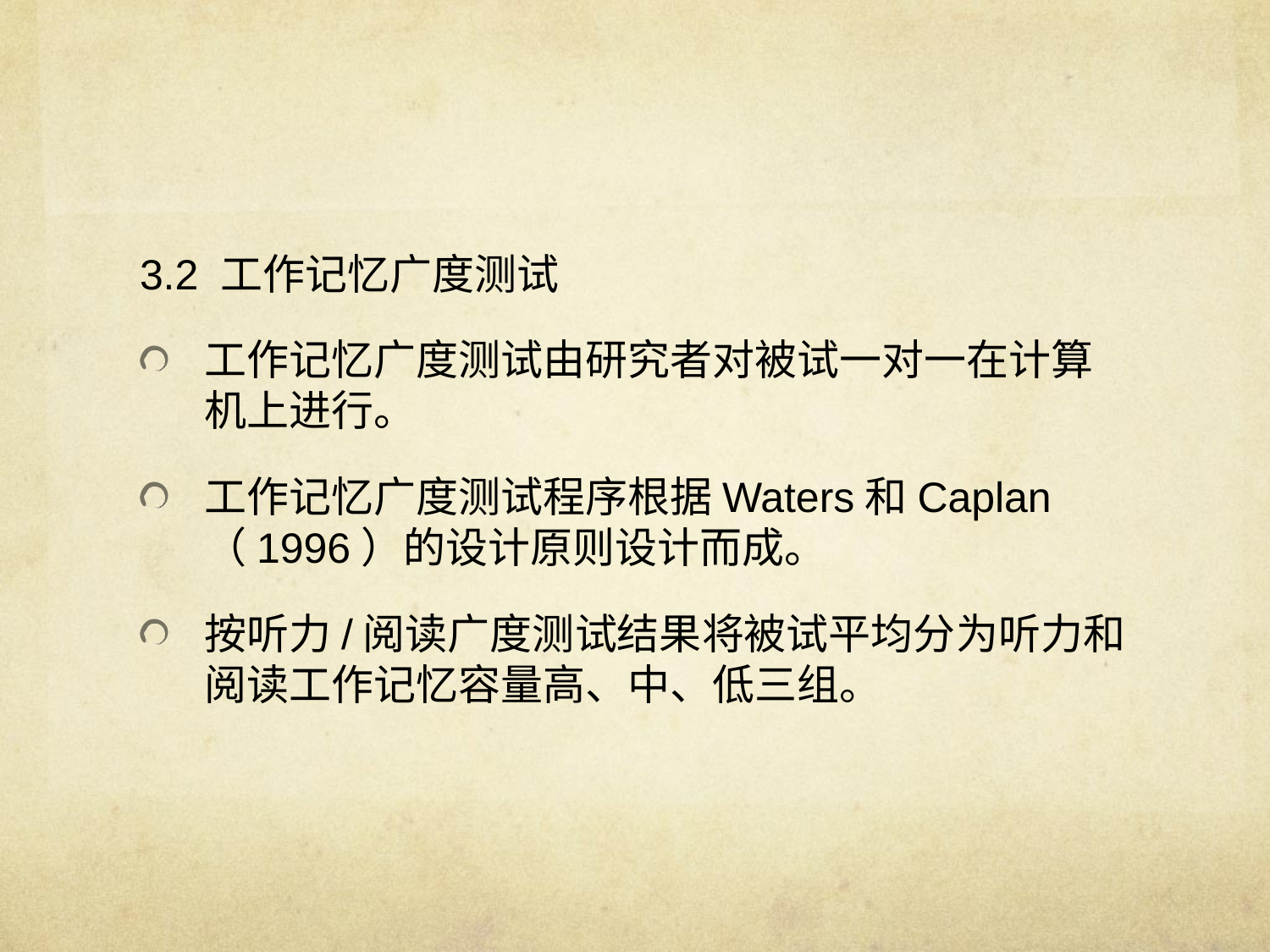

#
3.2 工作记忆广度测试
工作记忆广度测试由研究者对被试一对一在计算机上进行。
工作记忆广度测试程序根据Waters和Caplan（1996）的设计原则设计而成。
按听力/阅读广度测试结果将被试平均分为听力和阅读工作记忆容量高、中、低三组。